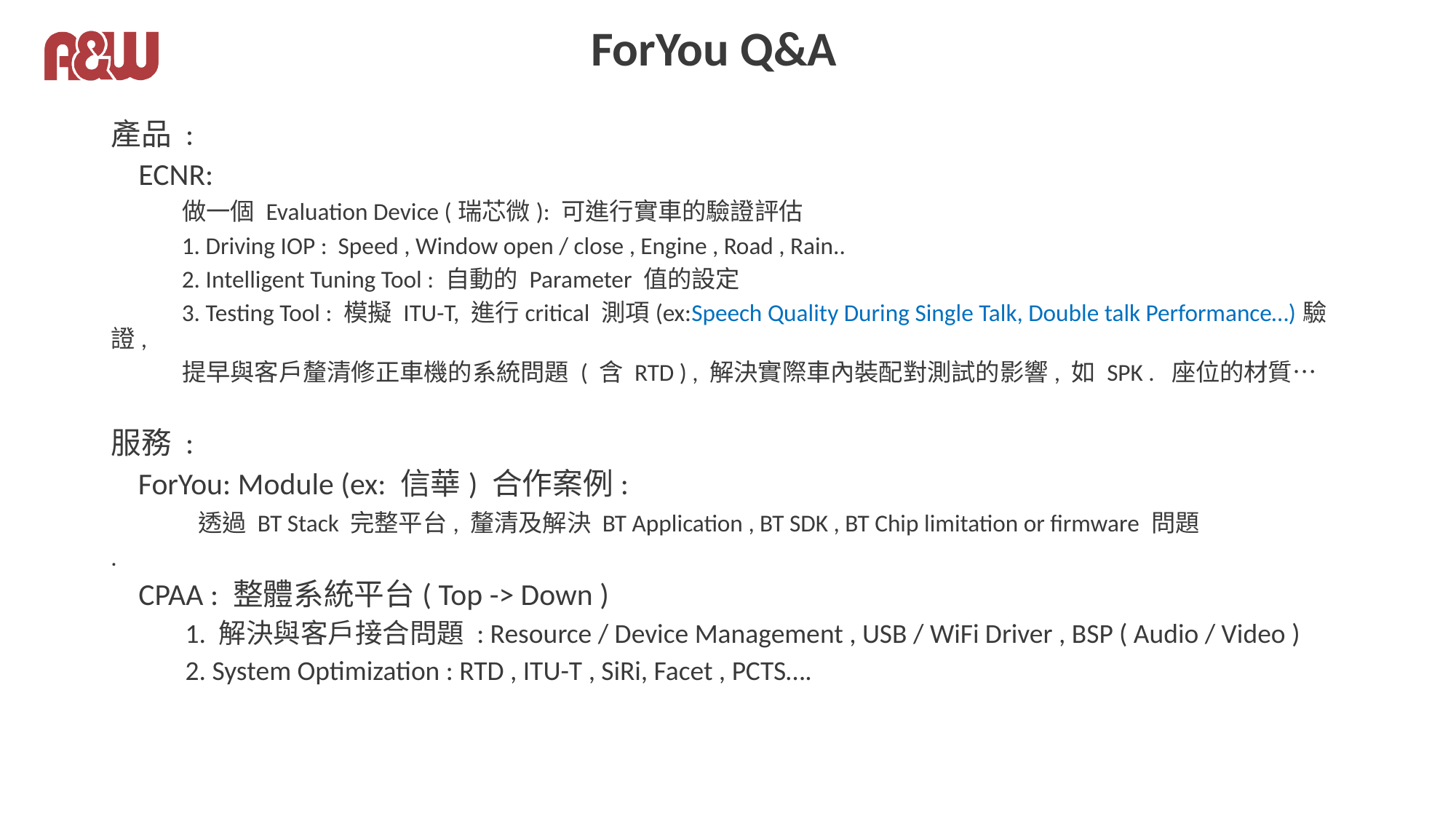

# ForYou Q&A
產品 :
    ECNR:
            做一個 Evaluation Device (瑞芯微): 可進行實車的驗證評估
             1. Driving IOP :  Speed , Window open / close , Engine , Road , Rain..
             2. Intelligent Tuning Tool : 自動的 Parameter 值的設定
             3. Testing Tool : 模擬 ITU-T, 進行critical 測項(ex:Speech Quality During Single Talk, Double talk Performance…)驗證,
            提早與客戶釐清修正車機的系統問題 ( 含 RTD ) , 解決實際車內裝配對測試的影響, 如 SPK .  座位的材質…

服務 :
     ForYou: Module (ex: 信華) 合作案例:
             透過 BT Stack 完整平台, 釐清及解決 BT Application , BT SDK , BT Chip limitation or firmware 問題
.
    CPAA : 整體系統平台( Top -> Down )
            1. 解決與客戶接合問題 : Resource / Device Management , USB / WiFi Driver , BSP ( Audio / Video )
            2. System Optimization : RTD , ITU-T , SiRi, Facet , PCTS….